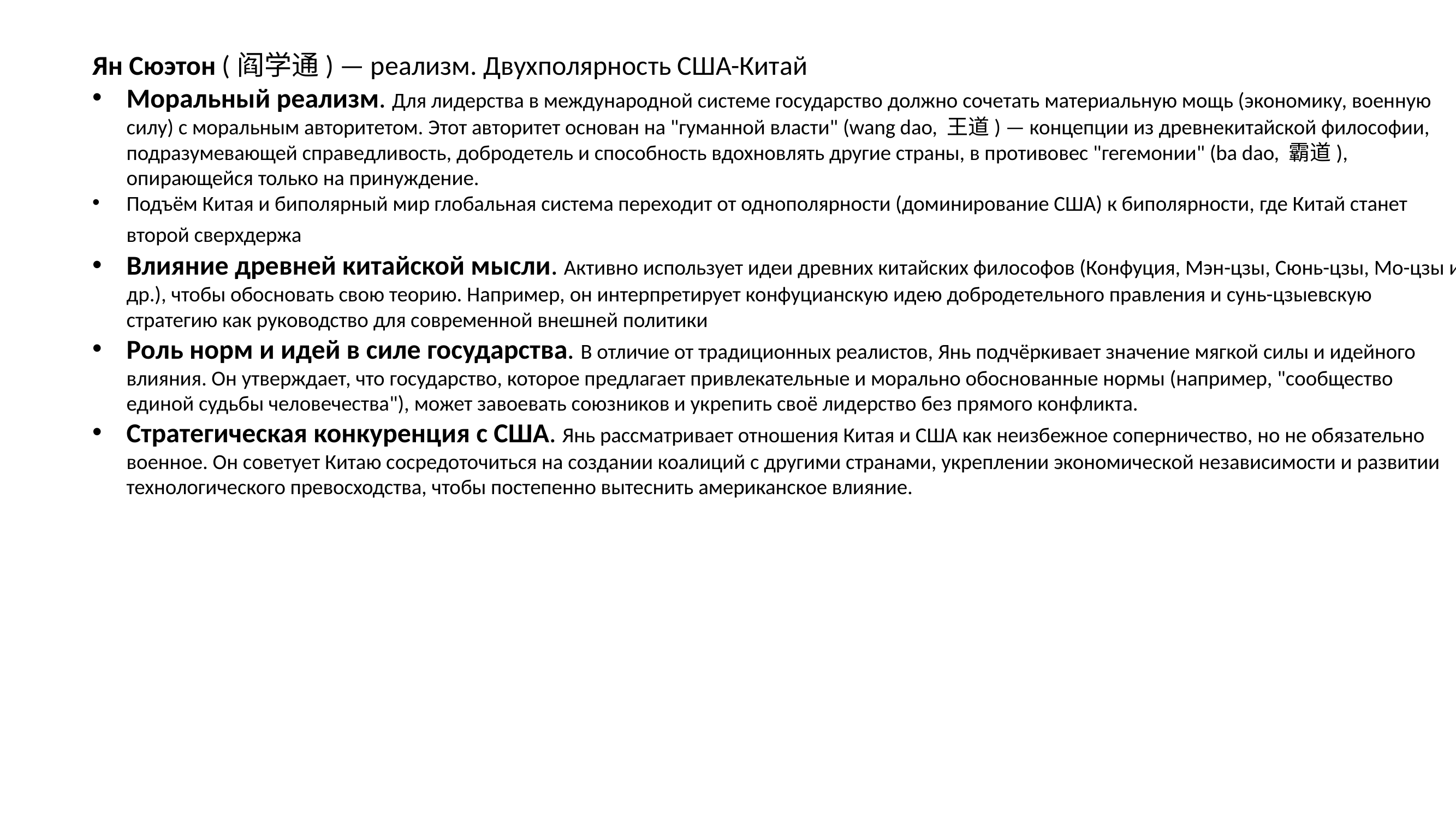

Ян Сюэтон (阎学通) — реализм. Двухполярность США-Китай
Моральный реализм. Для лидерства в международной системе государство должно сочетать материальную мощь (экономику, военную силу) с моральным авторитетом. Этот авторитет основан на "гуманной власти" (wang dao, 王道) — концепции из древнекитайской философии, подразумевающей справедливость, добродетель и способность вдохновлять другие страны, в противовес "гегемонии" (ba dao, 霸道), опирающейся только на принуждение.
Подъём Китая и биполярный мир глобальная система переходит от однополярности (доминирование США) к биполярности, где Китай станет второй сверхдержа
Влияние древней китайской мысли. Активно использует идеи древних китайских философов (Конфуция, Мэн-цзы, Сюнь-цзы, Мо-цзы и др.), чтобы обосновать свою теорию. Например, он интерпретирует конфуцианскую идею добродетельного правления и сунь-цзыевскую стратегию как руководство для современной внешней политики
Роль норм и идей в силе государства. В отличие от традиционных реалистов, Янь подчёркивает значение мягкой силы и идейного влияния. Он утверждает, что государство, которое предлагает привлекательные и морально обоснованные нормы (например, "сообщество единой судьбы человечества"), может завоевать союзников и укрепить своё лидерство без прямого конфликта.
Стратегическая конкуренция с США. Янь рассматривает отношения Китая и США как неизбежное соперничество, но не обязательно военное. Он советует Китаю сосредоточиться на создании коалиций с другими странами, укреплении экономической независимости и развитии технологического превосходства, чтобы постепенно вытеснить американское влияние.